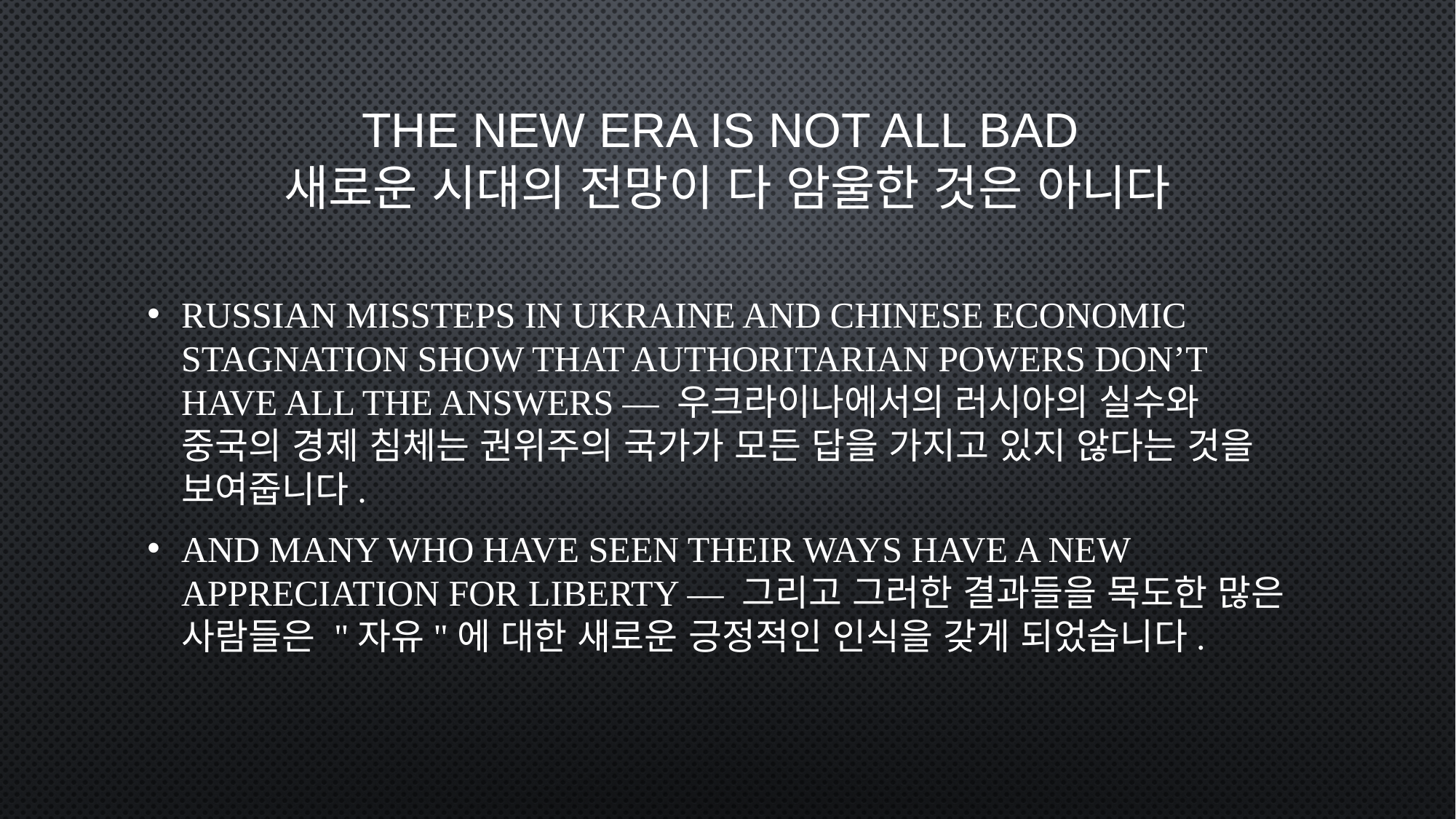

# The new era is not all bad 새로운 시대의 전망이 다 암울한 것은 아니다
Russian missteps in Ukraine and Chinese economic stagnation show that authoritarian powers don’t have all the answers — 우크라이나에서의 러시아의 실수와 중국의 경제 침체는 권위주의 국가가 모든 답을 가지고 있지 않다는 것을 보여줍니다.
And many who have seen their ways have a new appreciation for liberty — 그리고 그러한 결과들을 목도한 많은 사람들은 "자유"에 대한 새로운 긍정적인 인식을 갖게 되었습니다.